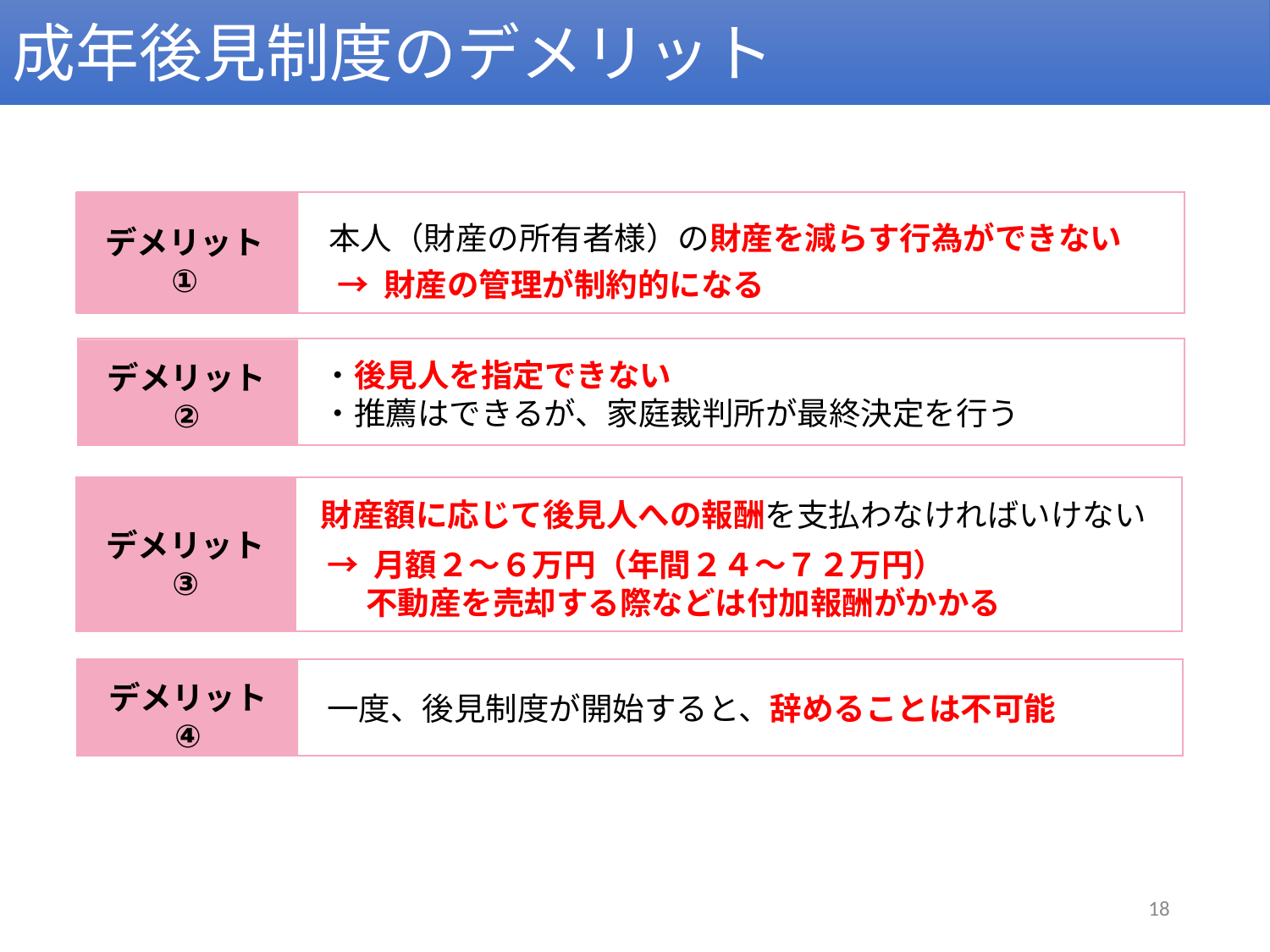

成年後見制度のデメリット

本人（財産の所有者様）の財産を減らす行為ができない
デメリット
①
→ 財産の管理が制約的になる

・後見人を指定できない
・推薦はできるが、家庭裁判所が最終決定を行う
デメリット
②

財産額に応じて後見人への報酬を支払わなければいけない
デメリット
③
→ 月額２～６万円（年間２４～７２万円）
　 不動産を売却する際などは付加報酬がかかる

デメリット
④
一度、後見制度が開始すると、辞めることは不可能
18